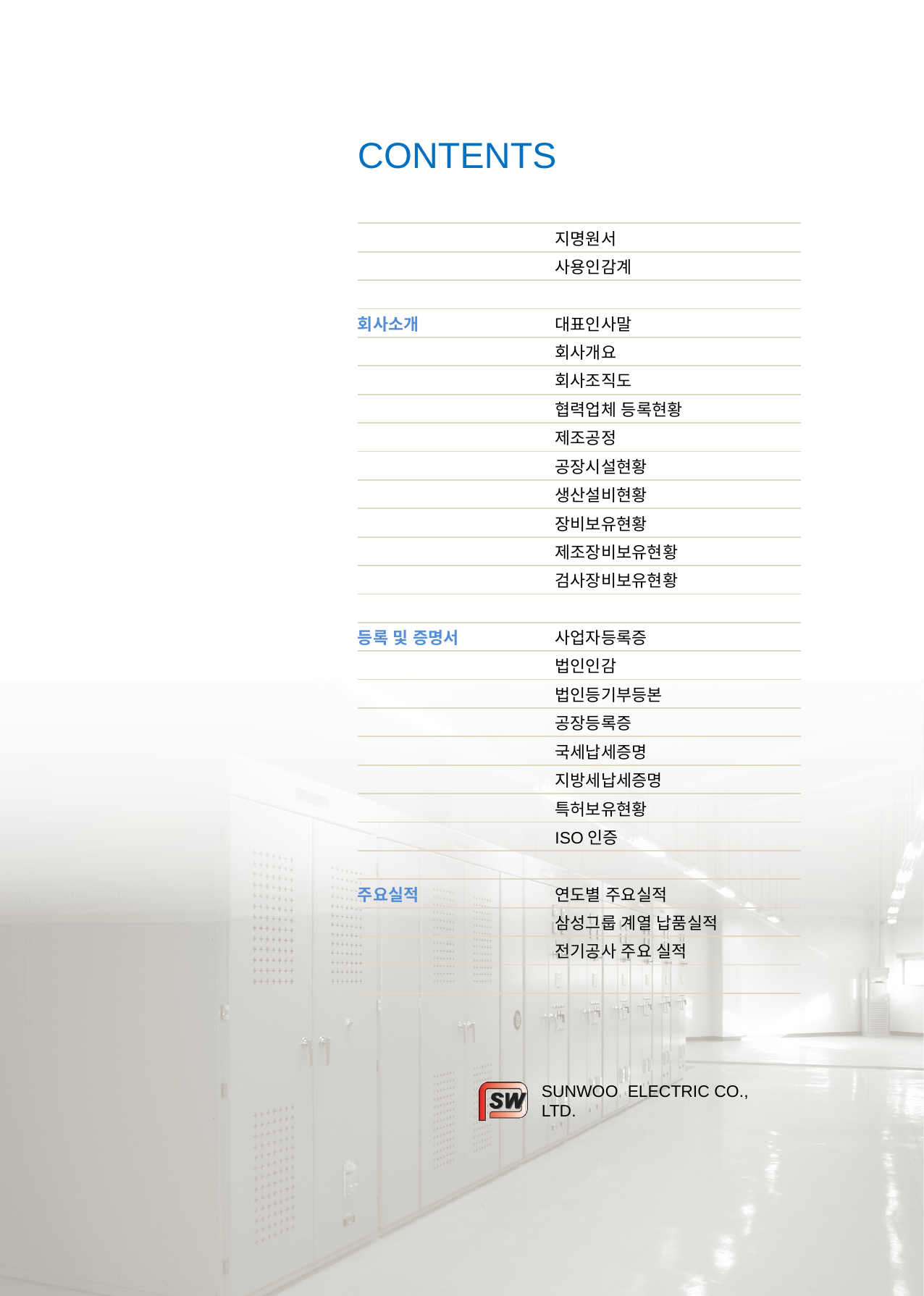

| CONTENTS |  |
| --- | --- |
|  | 지명원서 |
|  | 사용인감계 |
|  |  |
| 회사소개 | 대표인사말 |
|  | 회사개요 |
|  | 회사조직도 |
|  | 협력업체 등록현황 |
|  | 제조공정 |
|  | 공장시설현황 |
|  | 생산설비현황 |
|  | 장비보유현황 |
|  | 제조장비보유현황 |
|  | 검사장비보유현황 |
|  |  |
| 등록 및 증명서 | 사업자등록증 |
|  | 법인인감 |
|  | 법인등기부등본 |
|  | 공장등록증 |
|  | 국세납세증명 |
|  | 지방세납세증명 |
|  | 특허보유현황 |
|  | ISO인증 |
|  |  |
| 주요실적 | 연도별 주요실적 |
|  | 삼성그룹 계열 납품실적 |
|  | 전기공사 주요 실적 |
|  |  |